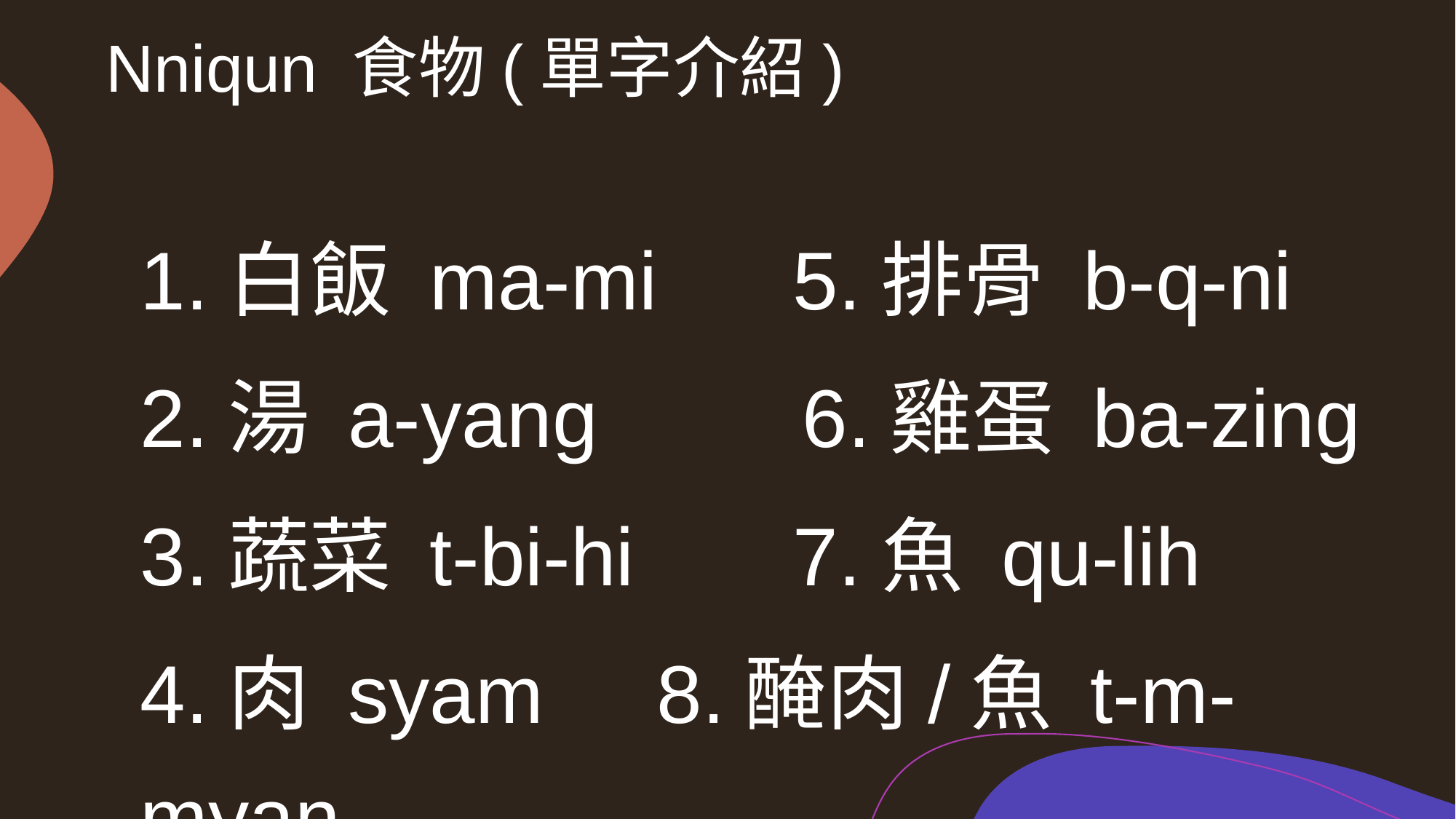

# Nniqun 食物(單字介紹)

1.白飯 ma-mi      5.排骨 b-q-ni
2.湯 a-yang         6.雞蛋 ba-zing
3.蔬菜 t-bi-hi       7.魚 qu-lih
4.肉 syam     8.醃肉/魚 t-m-myan